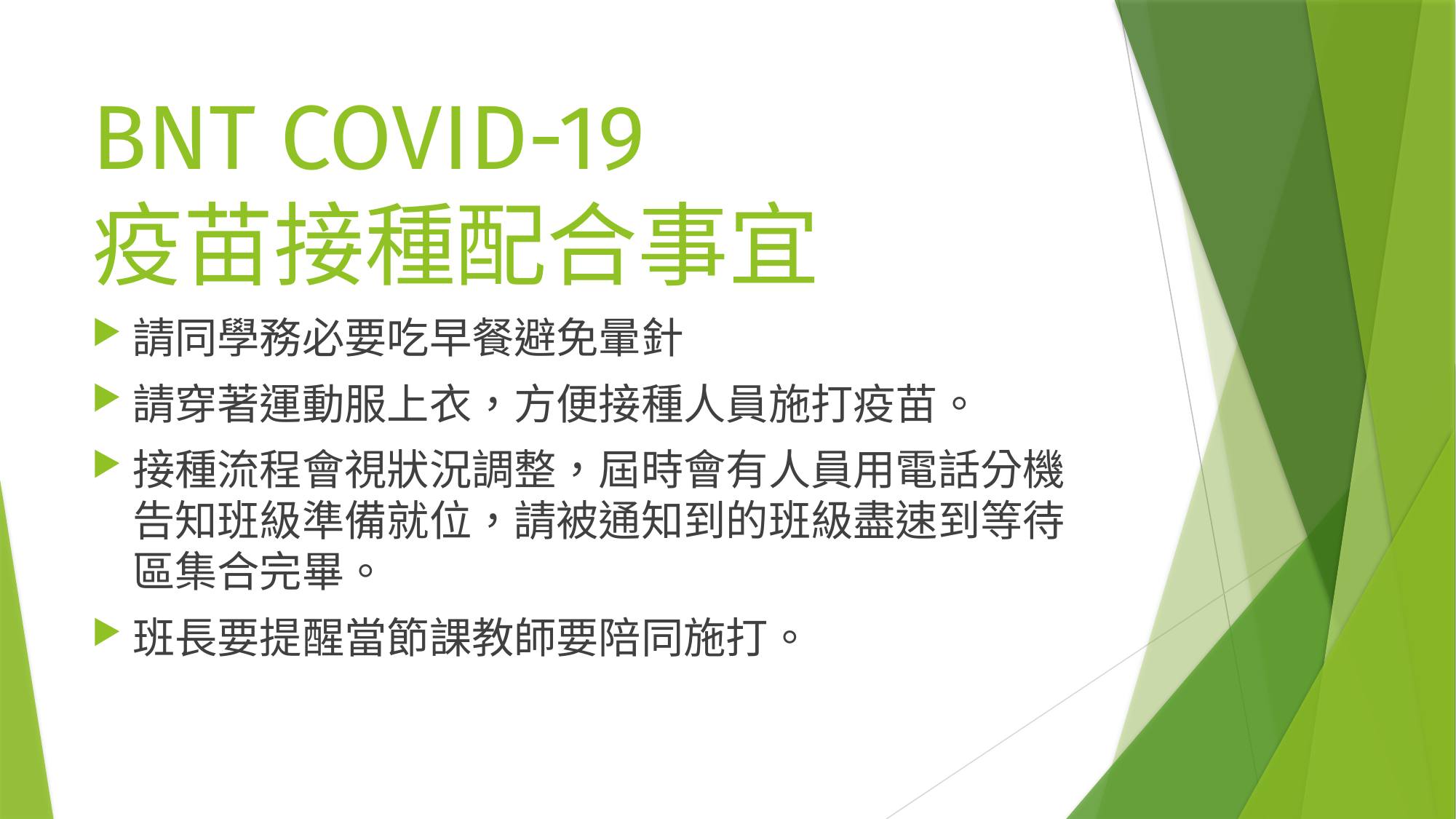

# BNT COVID-19 疫苗接種配合事宜
請同學務必要吃早餐避免暈針
請穿著運動服上衣，方便接種人員施打疫苗。
接種流程會視狀況調整，屆時會有人員用電話分機告知班級準備就位，請被通知到的班級盡速到等待區集合完畢。
班長要提醒當節課教師要陪同施打。